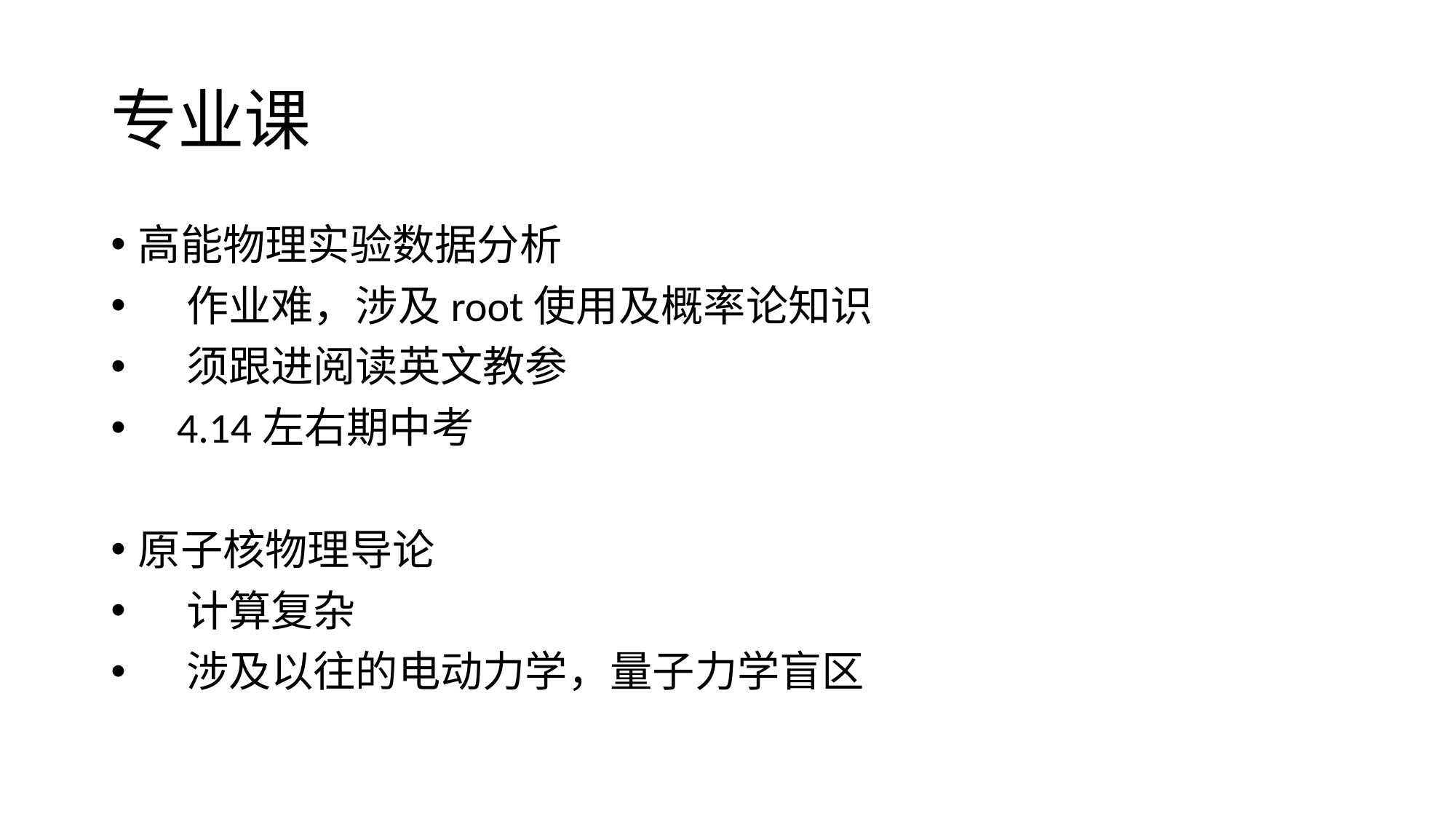

# 专业课
高能物理实验数据分析
    作业难，涉及root使用及概率论知识
    须跟进阅读英文教参
    4.14左右期中考

原子核物理导论
    计算复杂
    涉及以往的电动力学，量子力学盲区